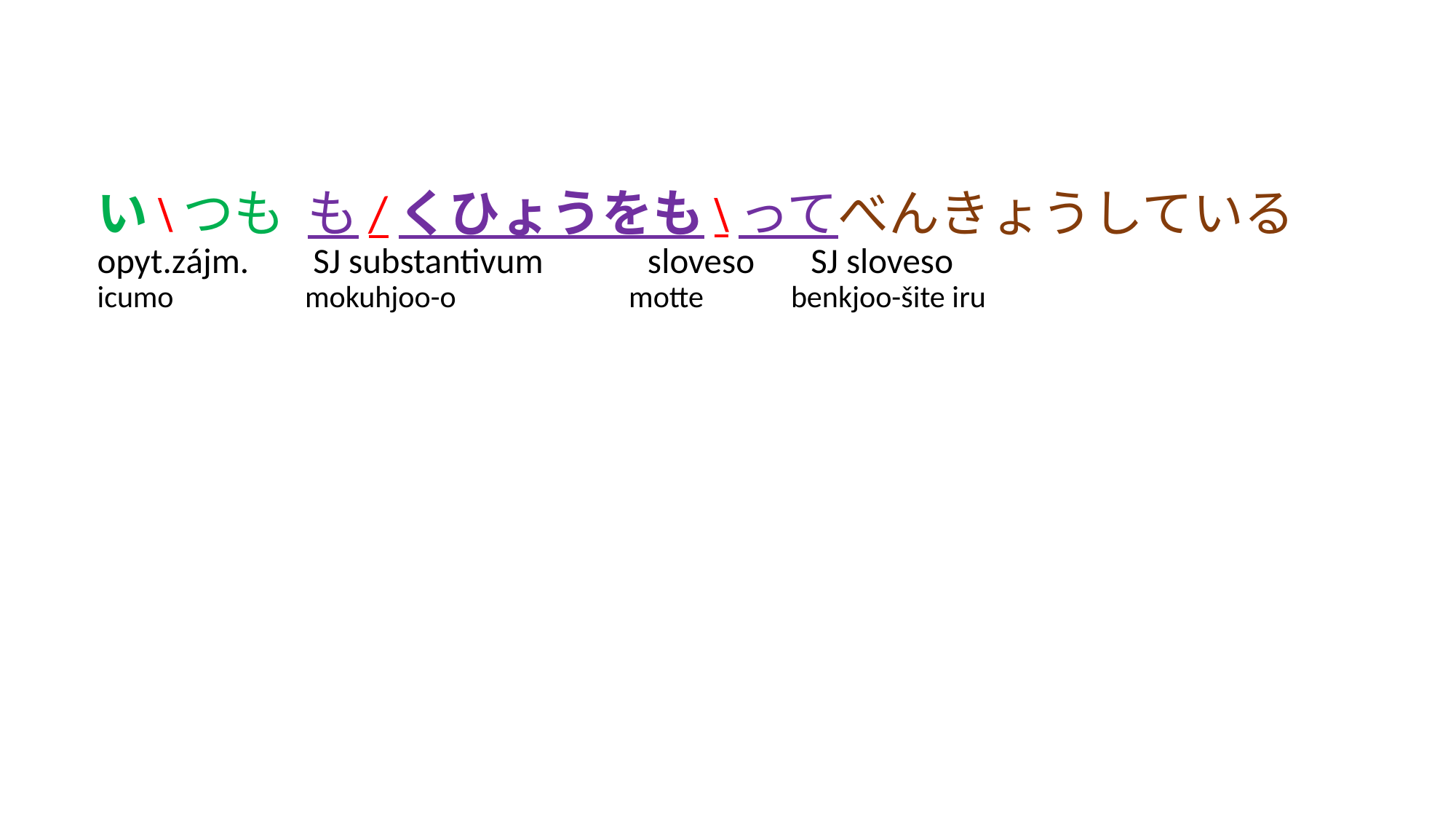

# い\つも  も/くひょうをも\ってべんきょうしている opyt.zájm.        SJ substantivum             sloveso       SJ sloveso icumo                   mokuhjoo-o                         motte             benkjoo-šite iru